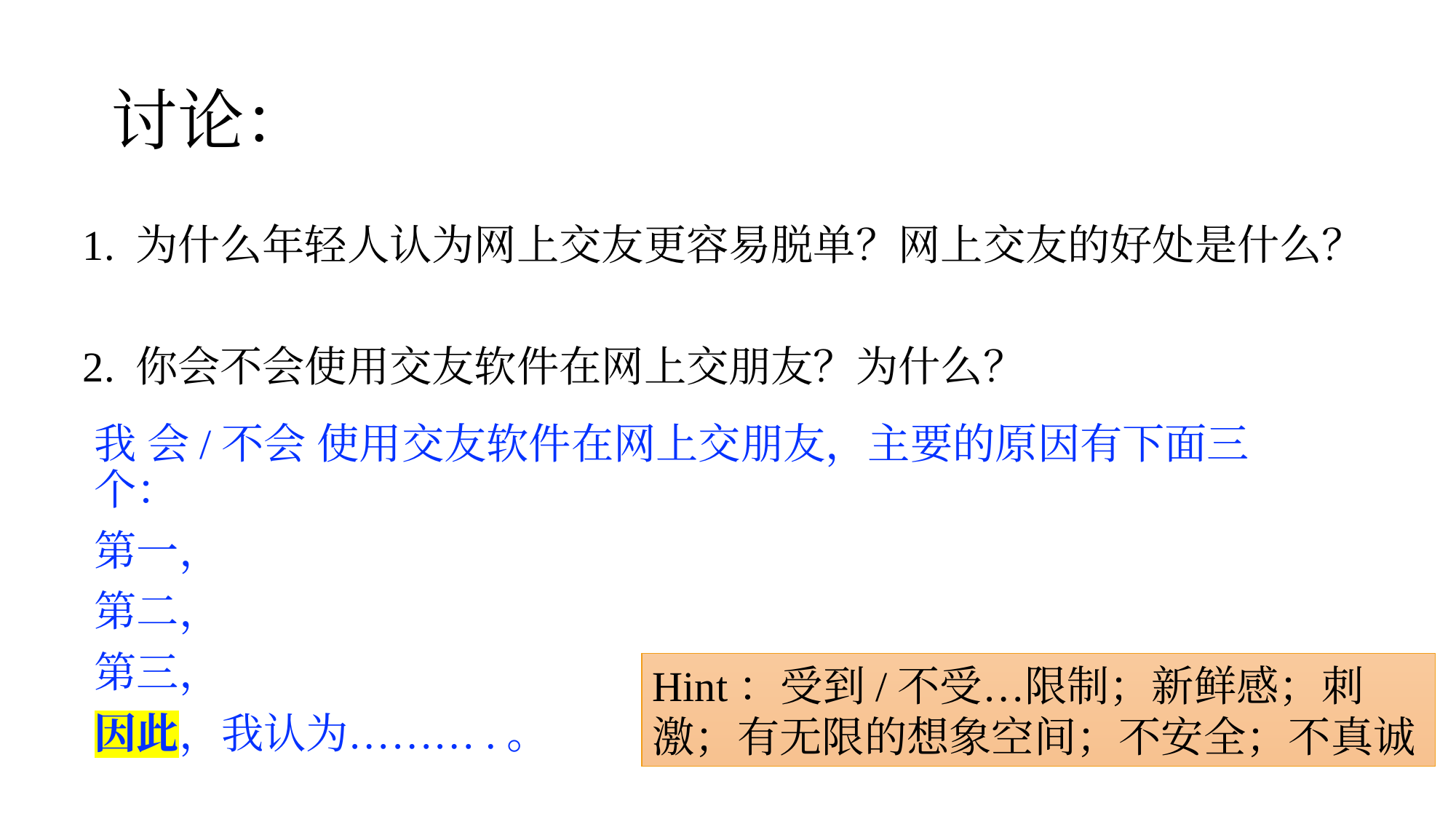

# 讨论：
1. 为什么年轻人认为网上交友更容易脱单？网上交友的好处是什么？

2. 你会不会使用交友软件在网上交朋友？为什么？

我 会/不会 使用交友软件在网上交朋友，主要的原因有下面三个：
第一，
第二，
第三，
因此，我认为……….。
Hint：受到/不受…限制；新鲜感；刺激；有无限的想象空间；不安全；不真诚